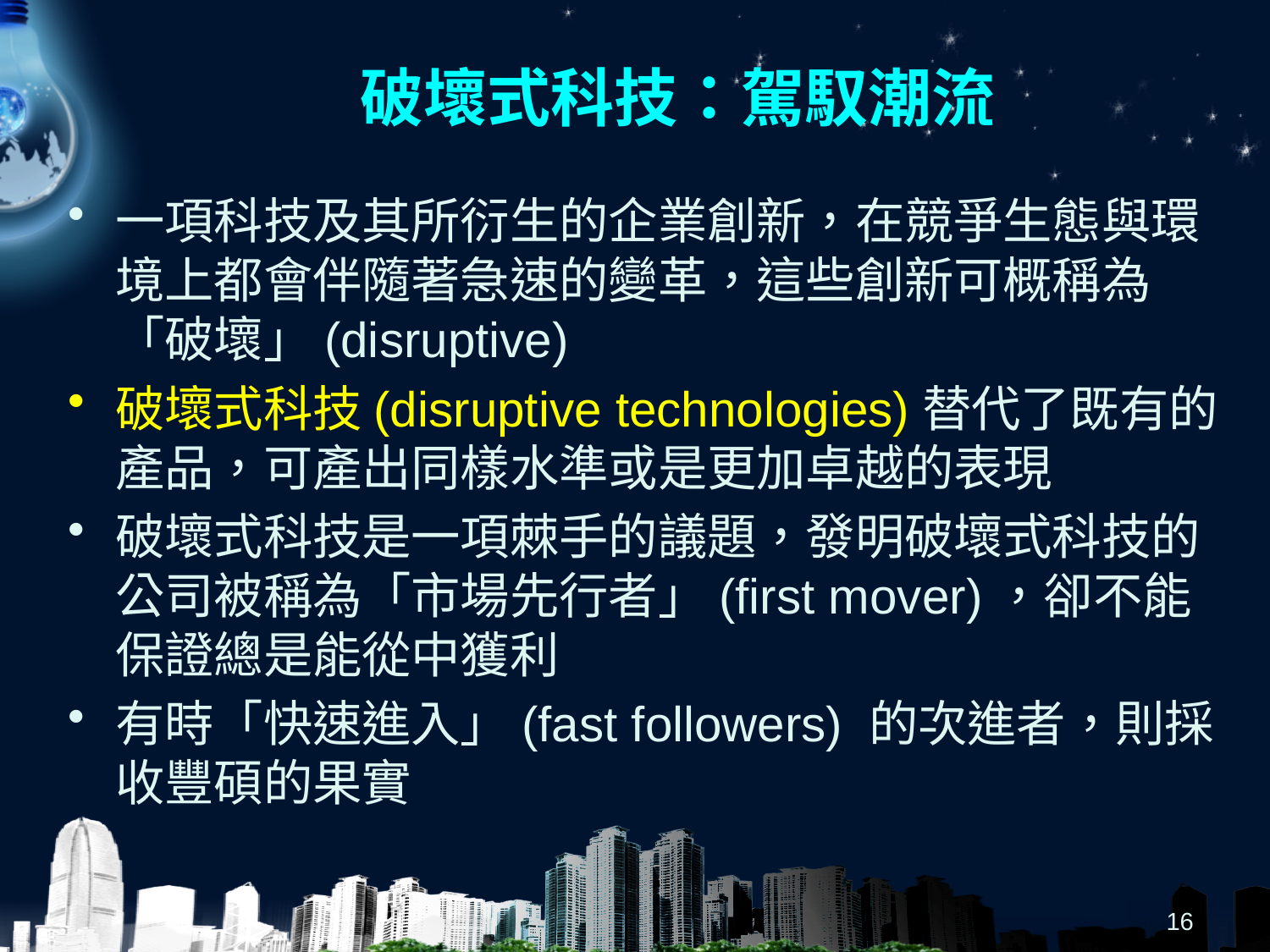

# 破壞式科技：駕馭潮流
一項科技及其所衍生的企業創新，在競爭生態與環境上都會伴隨著急速的變革，這些創新可概稱為「破壞」(disruptive)
破壞式科技(disruptive technologies)替代了既有的產品，可產出同樣水準或是更加卓越的表現
破壞式科技是一項棘手的議題，發明破壞式科技的公司被稱為「市場先行者」(first mover)，卻不能保證總是能從中獲利
有時「快速進入」(fast followers) 的次進者，則採收豐碩的果實
16